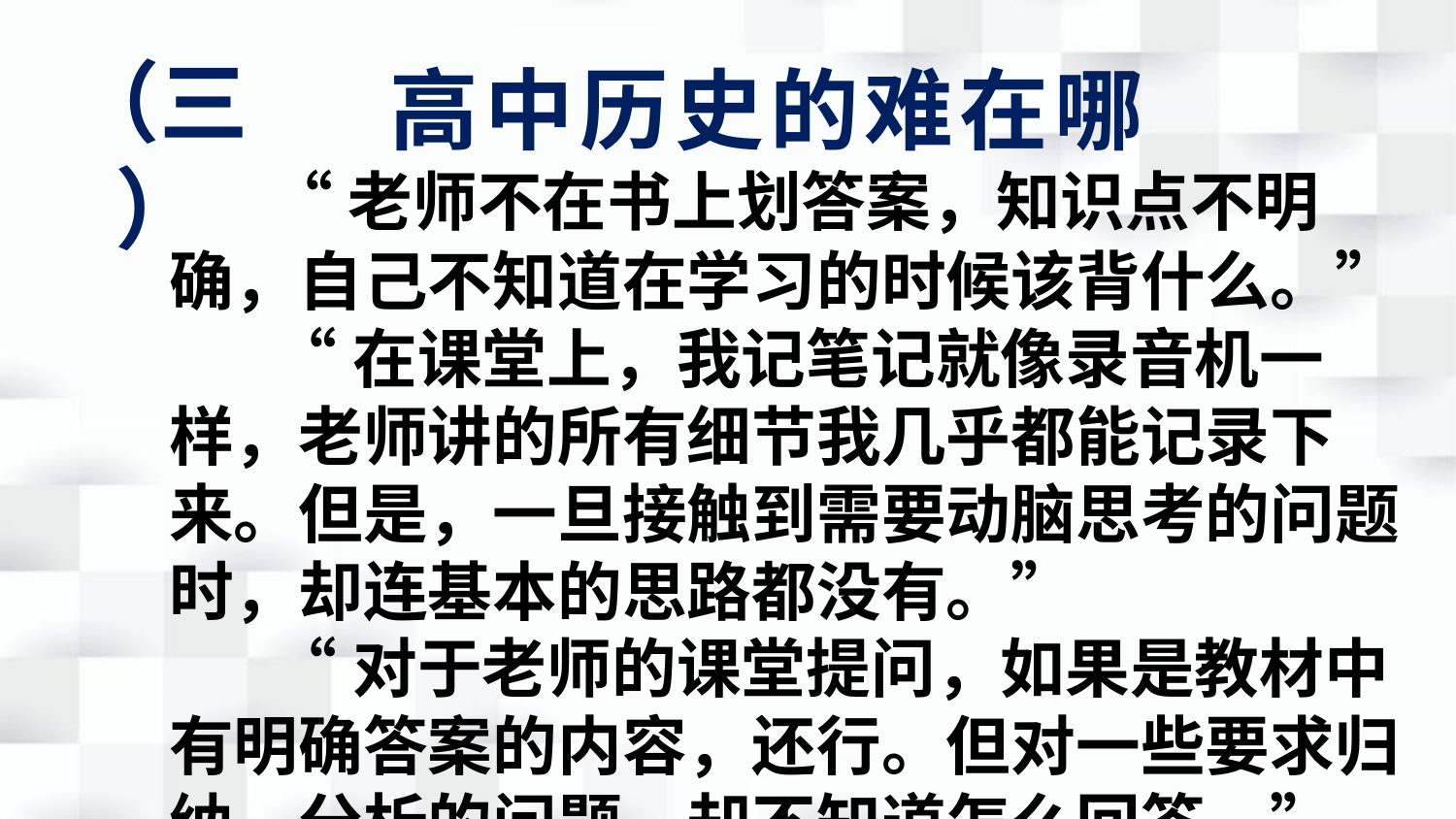

（三）
# 高中历史的难在哪
      “老师不在书上划答案，知识点不明确，自己不知道在学习的时候该背什么。”
       “在课堂上，我记笔记就像录音机一样，老师讲的所有细节我几乎都能记录下来。但是，一旦接触到需要动脑思考的问题时，却连基本的思路都没有。”
       “对于老师的课堂提问，如果是教材中有明确答案的内容，还行。但对一些要求归纳、分析的问题，却不知道怎么回答。”
    ……